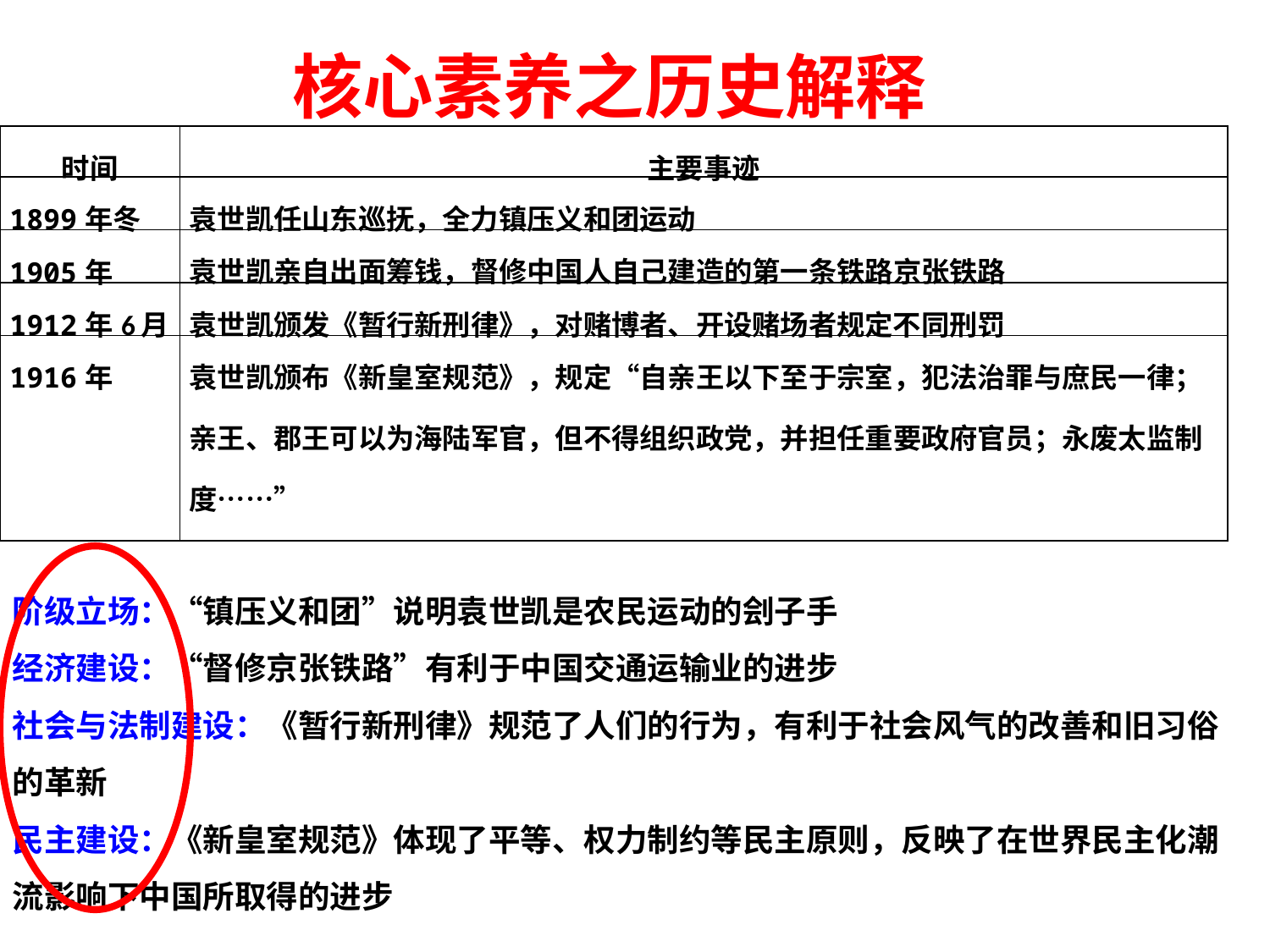

核心素养之历史解释
| 时间 | 主要事迹 |
| --- | --- |
| 1899年冬 | 袁世凯任山东巡抚，全力镇压义和团运动 |
| 1905年 | 袁世凯亲自出面筹钱，督修中国人自己建造的第一条铁路京张铁路 |
| 1912年6月 | 袁世凯颁发《暂行新刑律》，对赌博者、开设赌场者规定不同刑罚 |
| 1916年 | 袁世凯颁布《新皇室规范》，规定“自亲王以下至于宗室，犯法治罪与庶民一律；亲王、郡王可以为海陆军官，但不得组织政党，并担任重要政府官员；永废太监制度……” |

阶级立场：“镇压义和团”说明袁世凯是农民运动的刽子手
经济建设：“督修京张铁路”有利于中国交通运输业的进步
社会与法制建设：《暂行新刑律》规范了人们的行为，有利于社会风气的改善和旧习俗的革新
民主建设：《新皇室规范》体现了平等、权力制约等民主原则，反映了在世界民主化潮流影响下中国所取得的进步